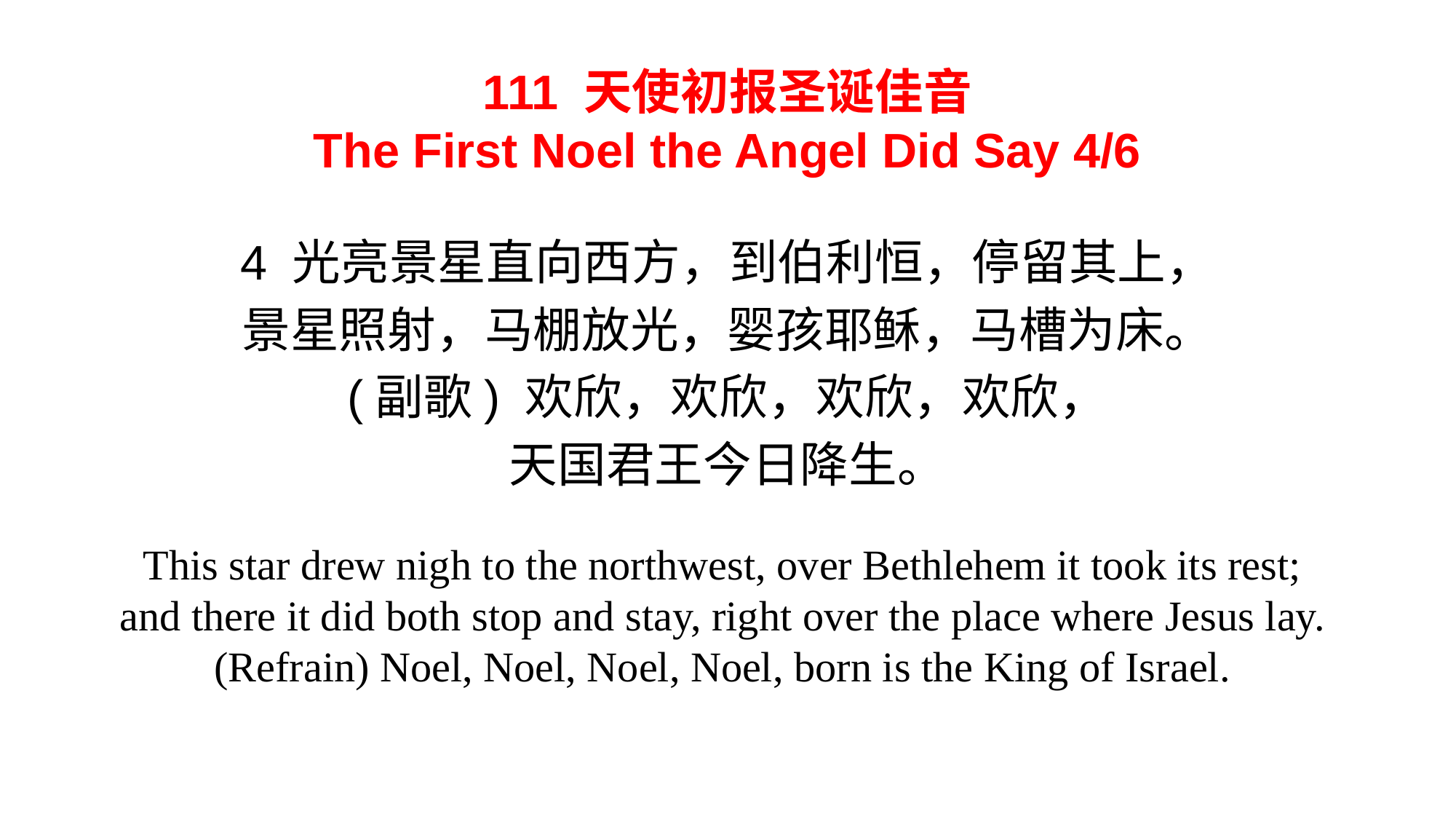

111 天使初报圣诞佳音
The First Noel the Angel Did Say 4/6
4 光亮景星直向西方，到伯利恒，停留其上，
景星照射，马棚放光，婴孩耶稣，马槽为床。
(副歌) 欢欣，欢欣，欢欣，欢欣，
天国君王今日降生。

This star drew nigh to the northwest, over Bethlehem it took its rest;
and there it did both stop and stay, right over the place where Jesus lay.
(Refrain) Noel, Noel, Noel, Noel, born is the King of Israel.